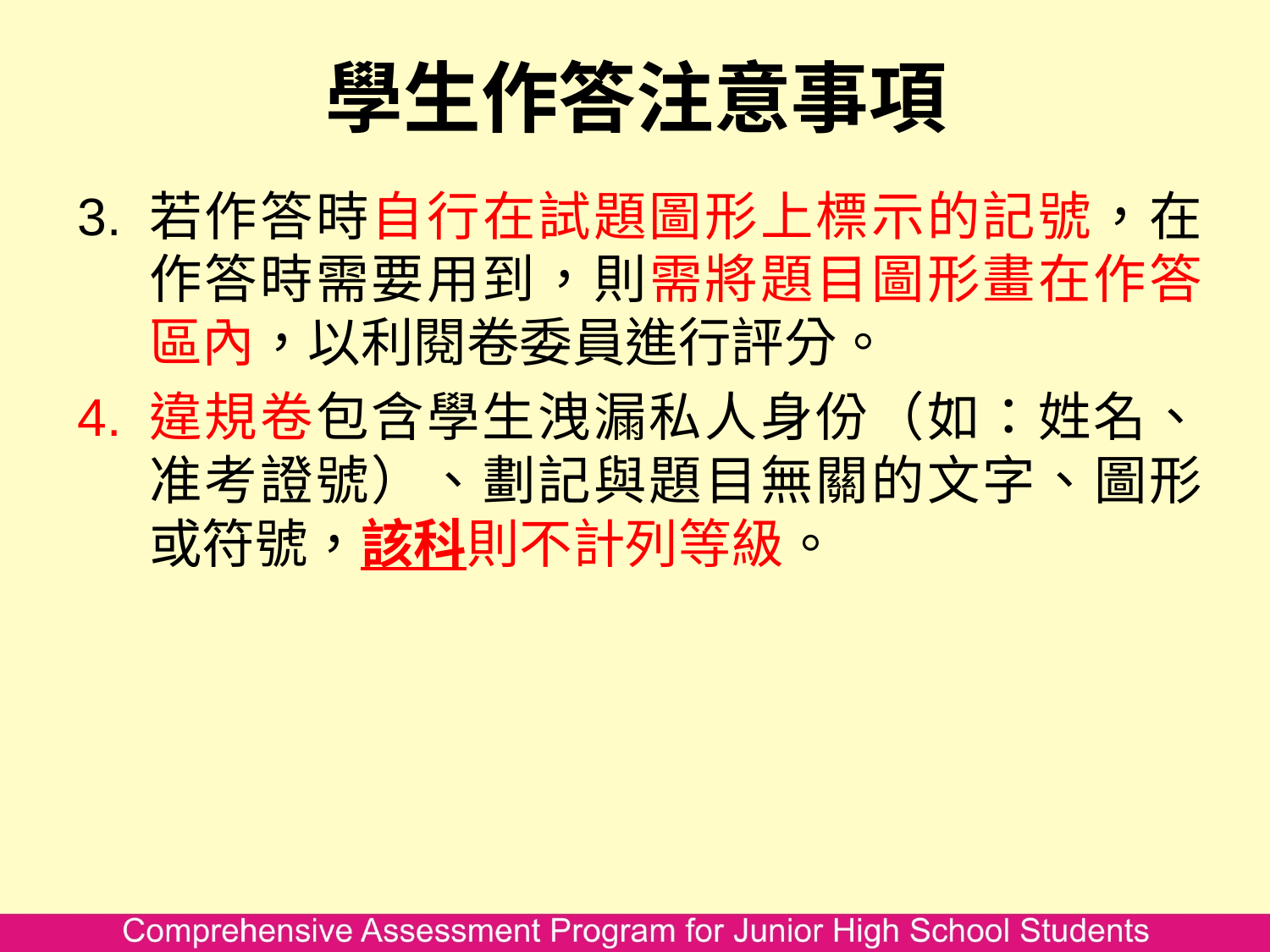

# 學生作答注意事項
若作答時自行在試題圖形上標示的記號，在作答時需要用到，則需將題目圖形畫在作答區內，以利閱卷委員進行評分。
違規卷包含學生洩漏私人身份（如：姓名、准考證號）、劃記與題目無關的文字、圖形或符號，該科則不計列等級。